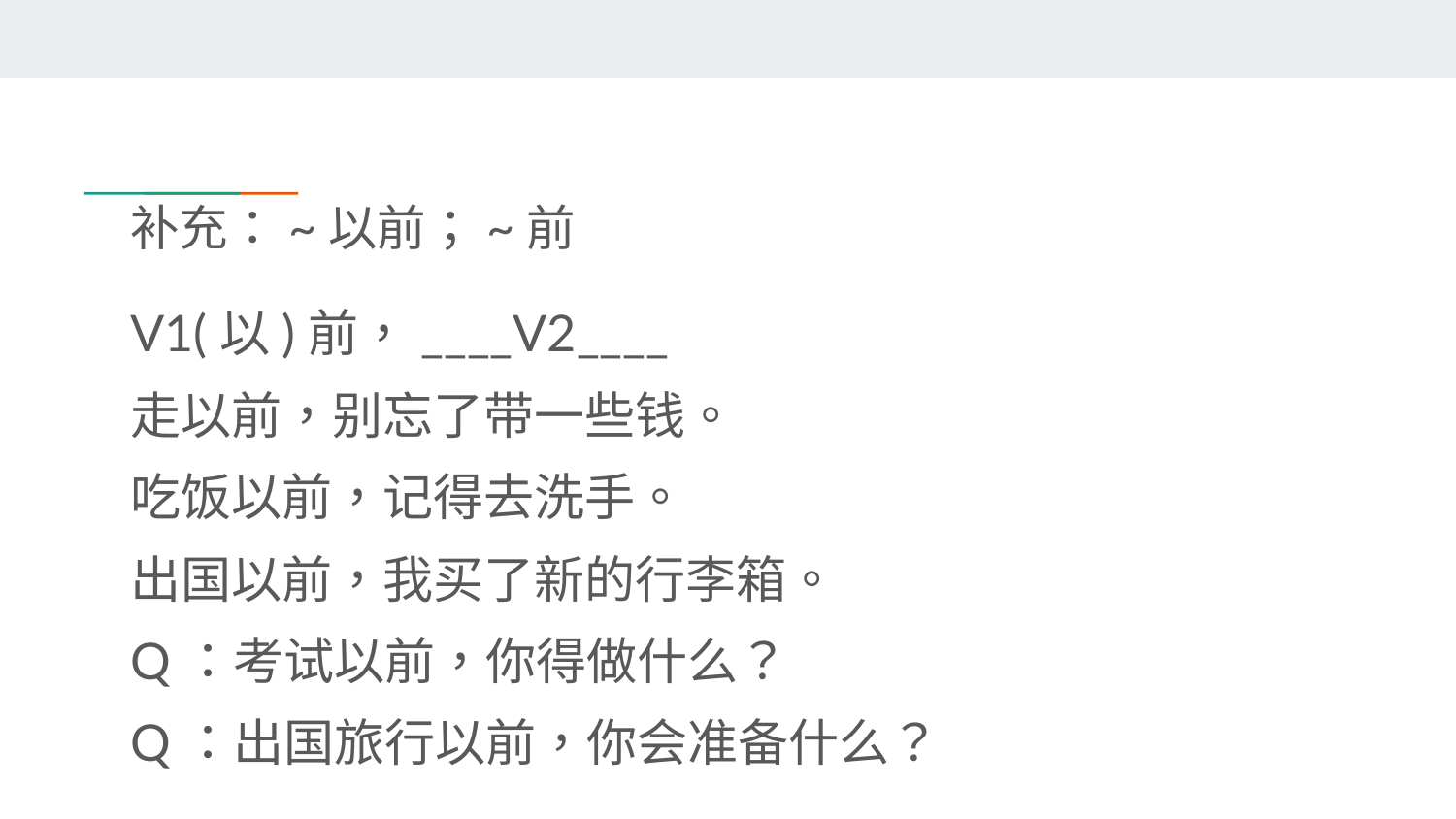

# 补充：~以前；~前
V1(以)前，____V2____
走以前，别忘了带一些钱。
吃饭以前，记得去洗手。
出国以前，我买了新的行李箱。
Q：考试以前，你得做什么？
Q：出国旅行以前，你会准备什么？